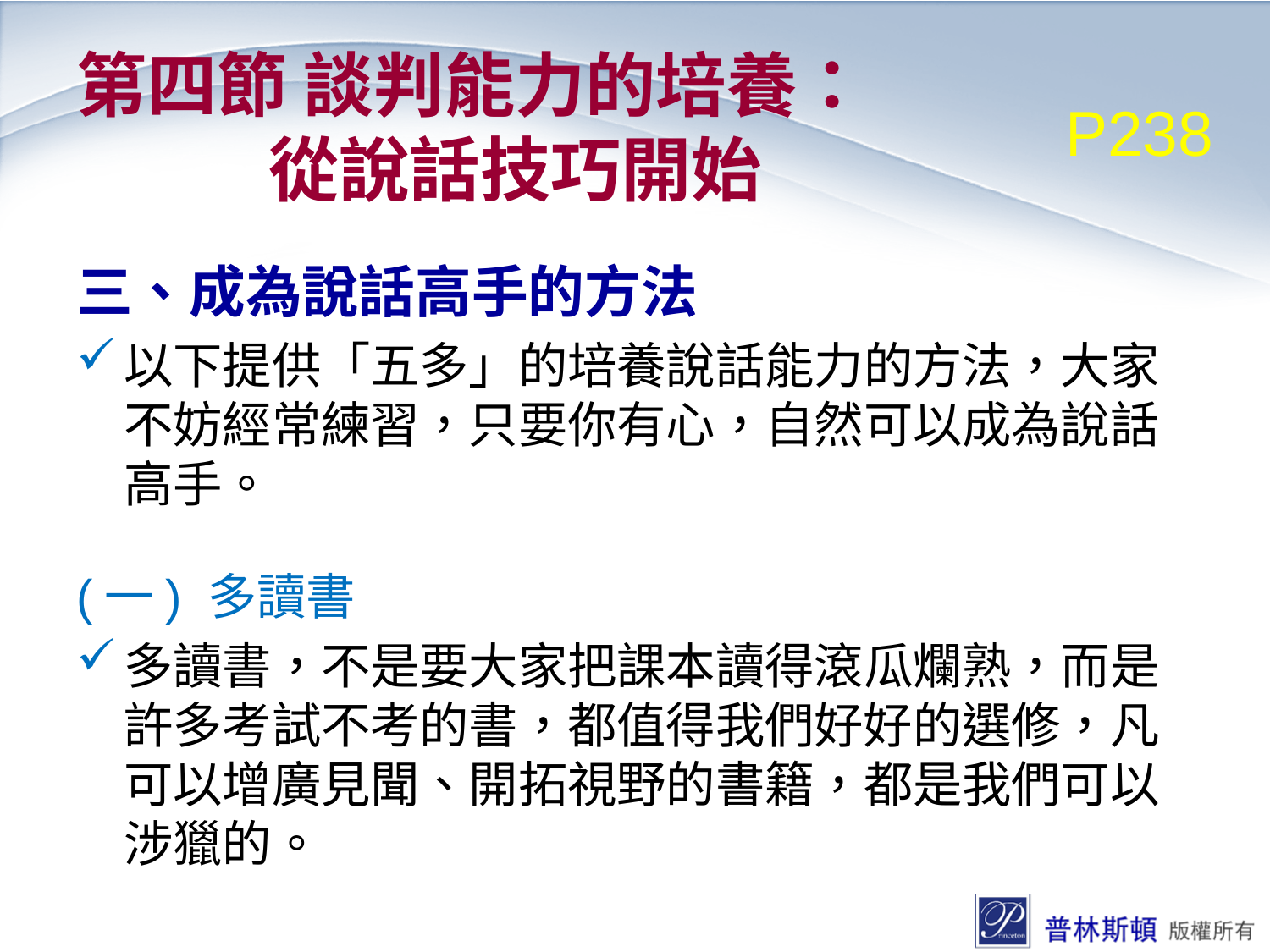

# 第四節 談判能力的培養： 從說話技巧開始
P238
三、成為說話高手的方法
以下提供「五多」的培養說話能力的方法，大家不妨經常練習，只要你有心，自然可以成為說話高手。
(一) 多讀書
多讀書，不是要大家把課本讀得滾瓜爛熟，而是許多考試不考的書，都值得我們好好的選修，凡可以增廣見聞、開拓視野的書籍，都是我們可以涉獵的。